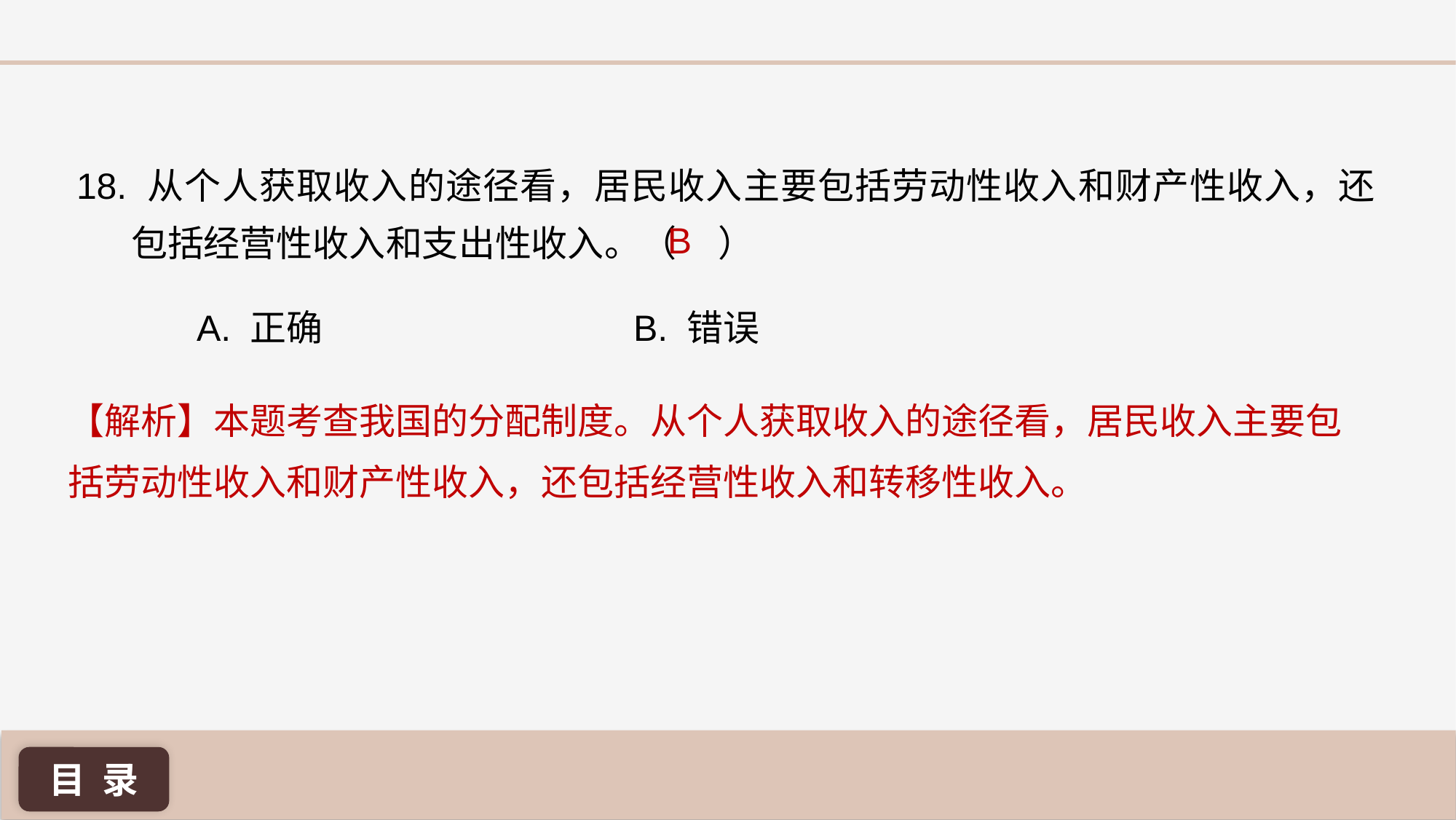

18. 从个人获取收入的途径看，居民收入主要包括劳动性收入和财产性收入，还包括经营性收入和支出性收入。（     ）
B
A. 正确 			B. 错误
【解析】本题考查我国的分配制度。从个人获取收入的途径看，居民收入主要包括劳动性收入和财产性收入，还包括经营性收入和转移性收入。